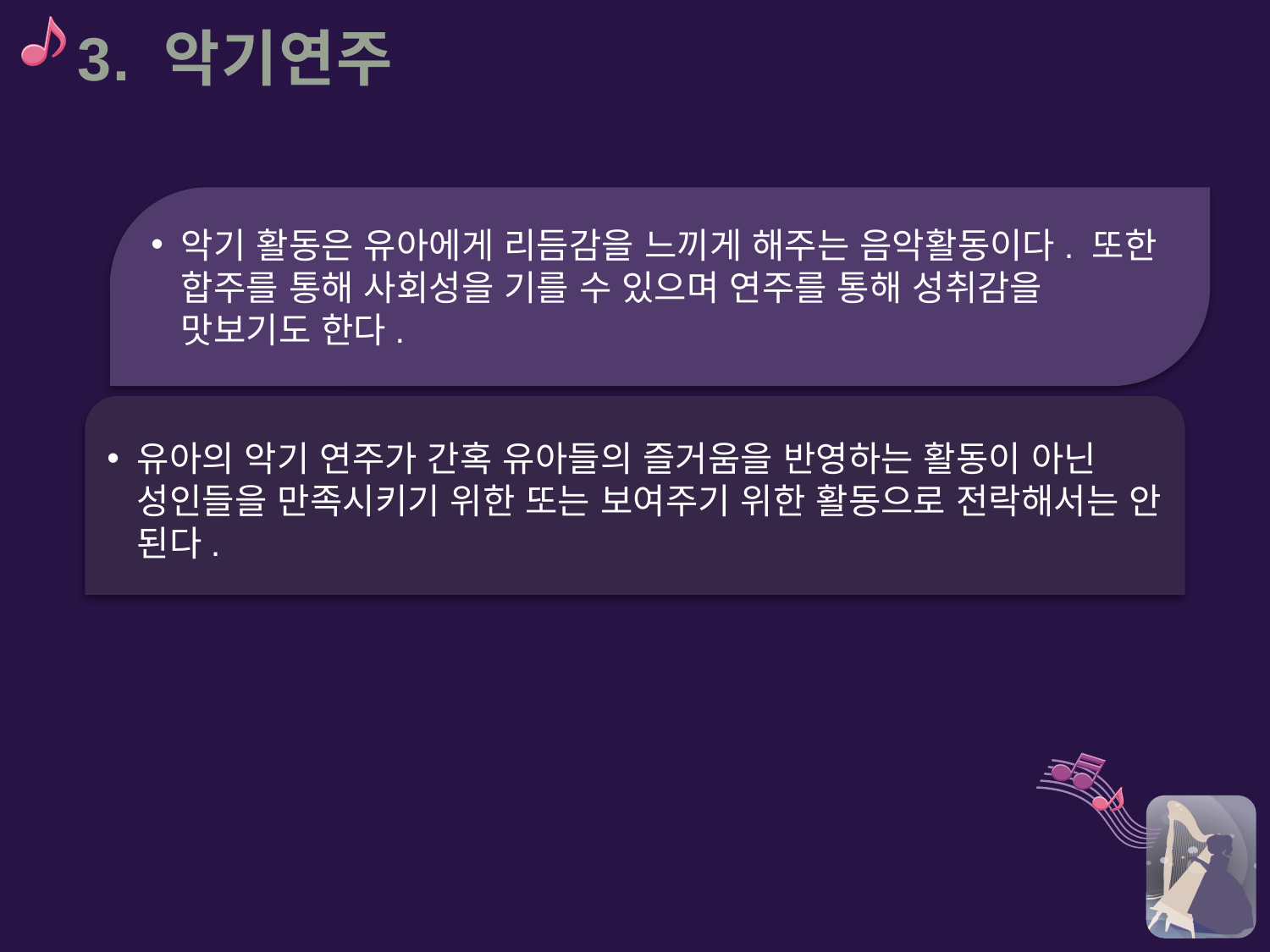

3. 악기연주
악기 활동은 유아에게 리듬감을 느끼게 해주는 음악활동이다. 또한 합주를 통해 사회성을 기를 수 있으며 연주를 통해 성취감을 맛보기도 한다.
유아의 악기 연주가 간혹 유아들의 즐거움을 반영하는 활동이 아닌 성인들을 만족시키기 위한 또는 보여주기 위한 활동으로 전락해서는 안 된다.